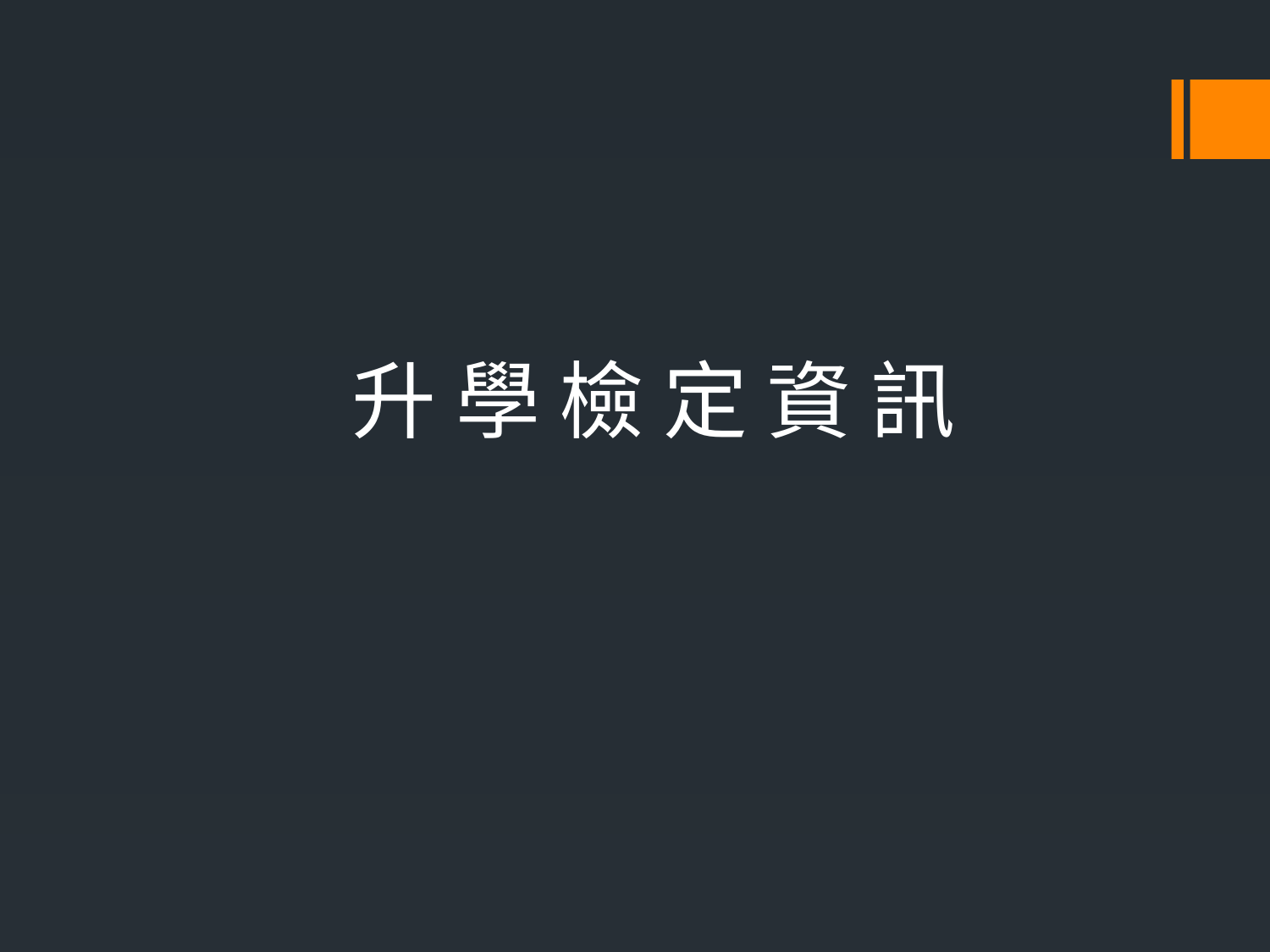

#
升 學 檢 定 資 訊